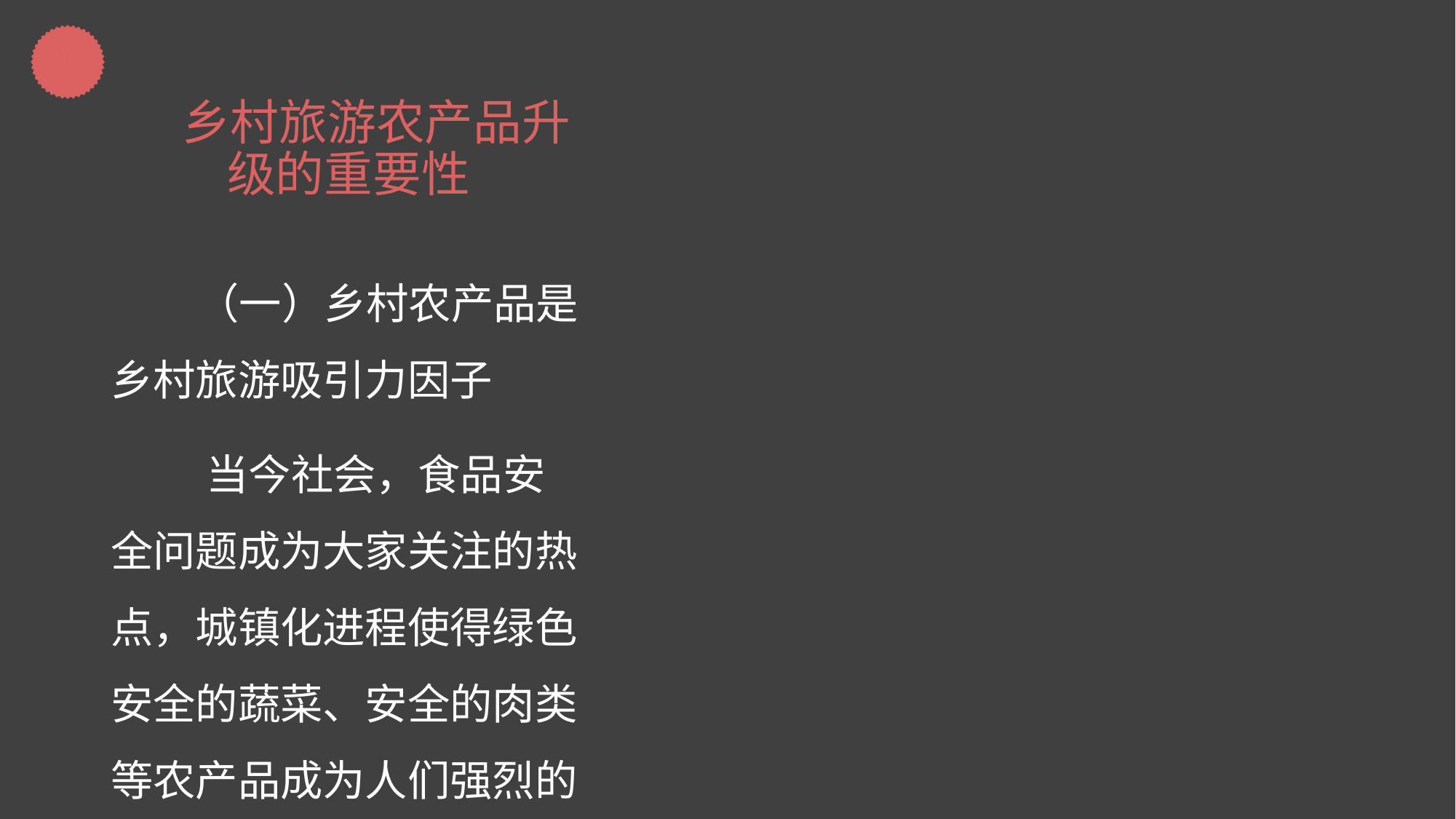

乡村旅游农产品升级的重要性
        （一）乡村农产品是乡村旅游吸引力因子
         当今社会，食品安全问题成为大家关注的热点，城镇化进程使得绿色安全的蔬菜、安全的肉类等农产品成为人们强烈的需求。乡村农产品以其“土味”十足，极具吸引力，成为吸引城市人到乡村的重要因素。因此，乡村农产品应紧跟时代游客的需求，进行不断的升级。